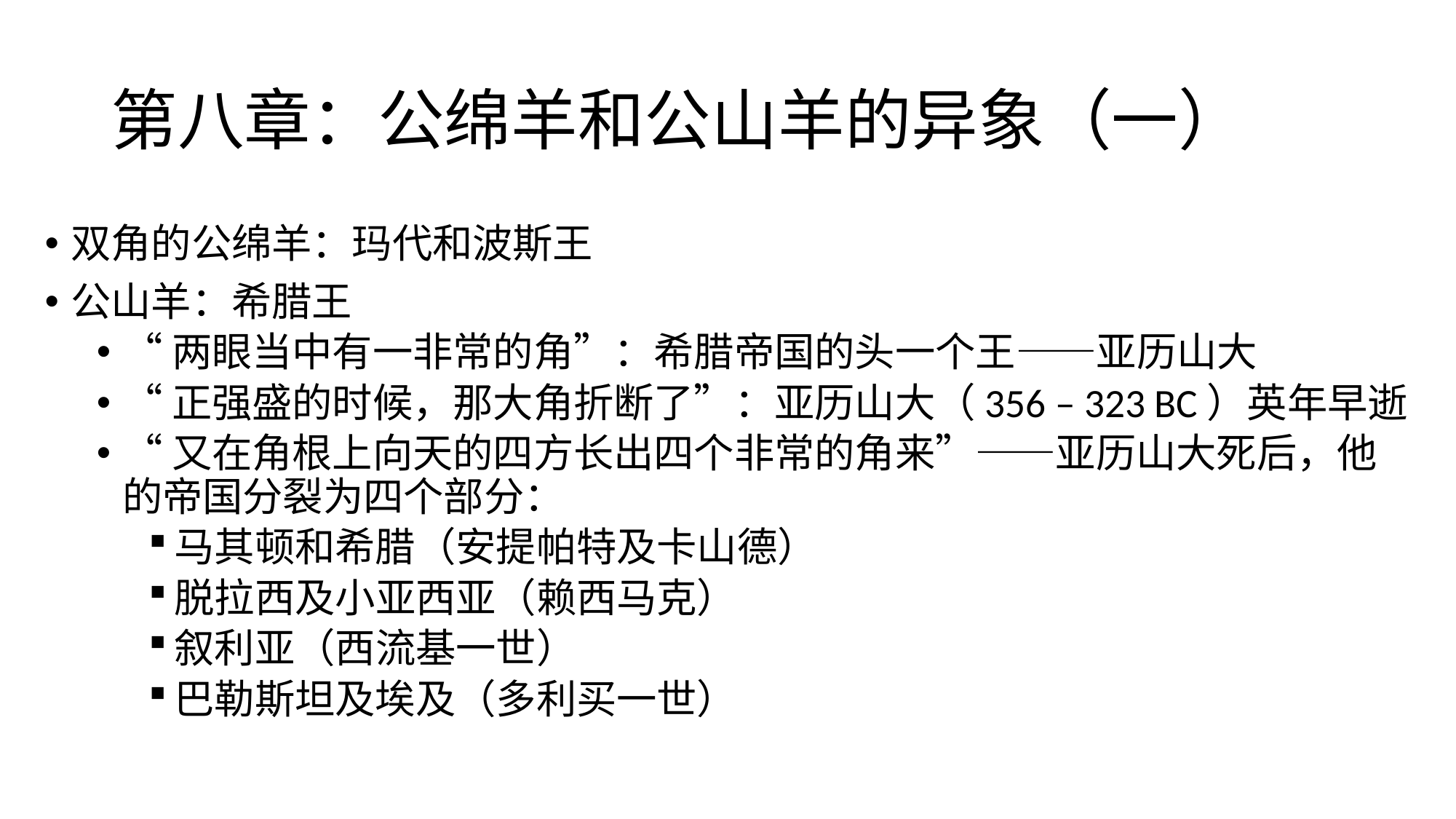

# 第八章：公绵羊和公山羊的异象（一）
双角的公绵羊：玛代和波斯王
公山羊：希腊王
“两眼当中有一非常的角”：希腊帝国的头一个王——亚历山大
“正强盛的时候，那大角折断了”：亚历山大（356 – 323 BC）英年早逝
“又在角根上向天的四方长出四个非常的角来”——亚历山大死后，他的帝国分裂为四个部分：
马其顿和希腊（安提帕特及卡山德）
脱拉西及小亚西亚（赖西马克）
叙利亚（西流基一世）
巴勒斯坦及埃及（多利买一世）